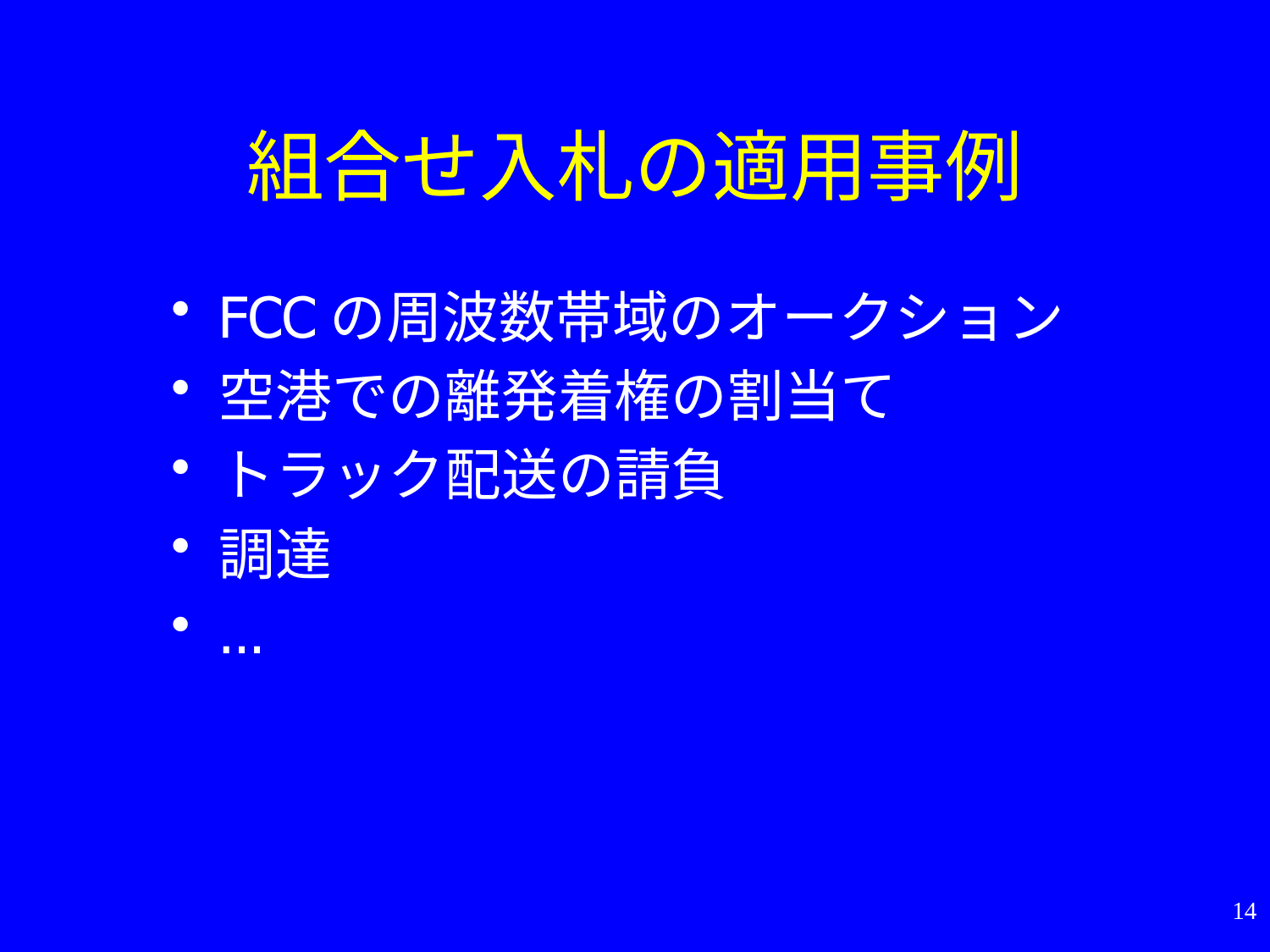

# 組合せ入札の適用事例
FCCの周波数帯域のオークション
空港での離発着権の割当て
トラック配送の請負
調達
…

14